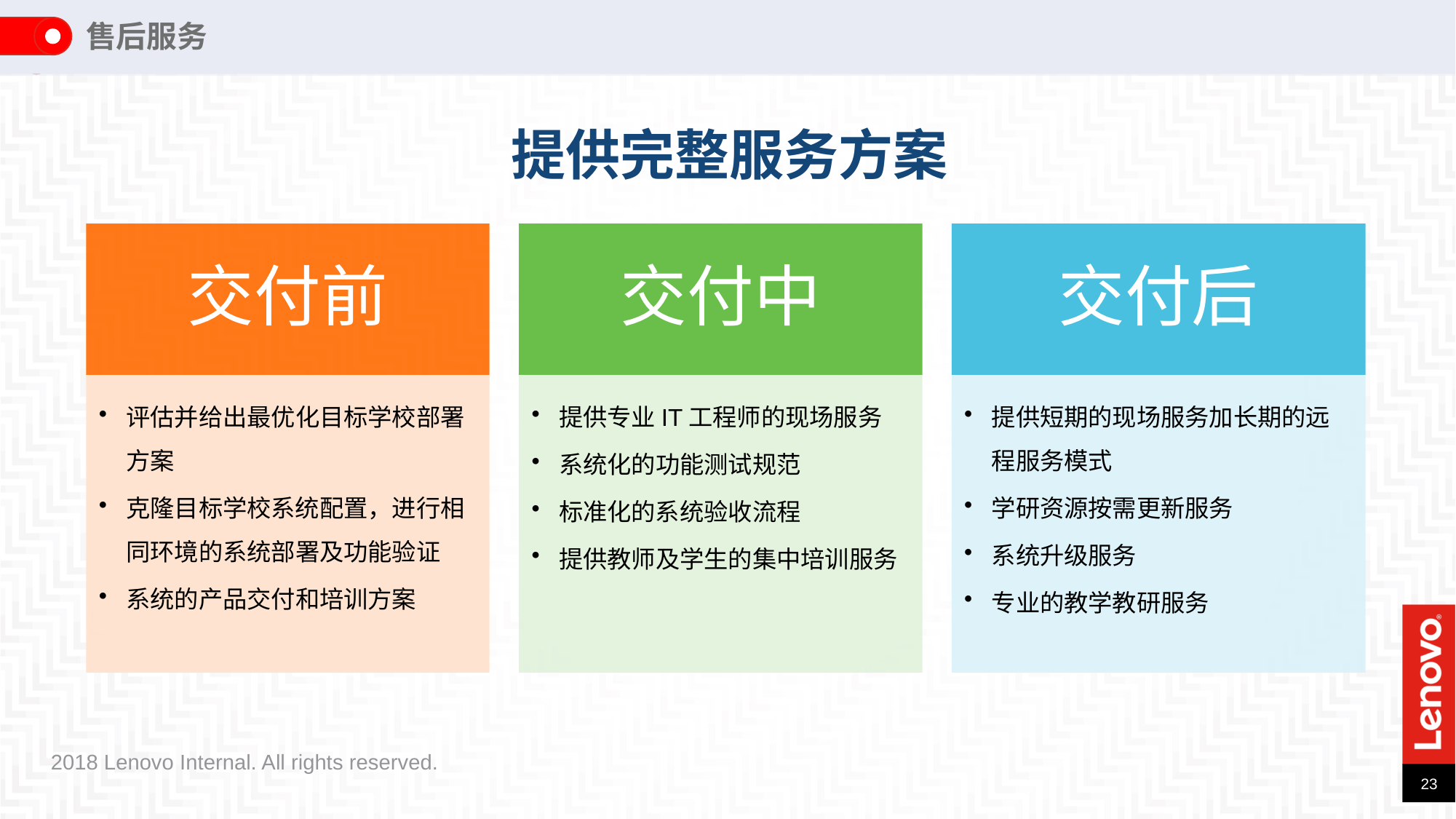

售后服务
提供完整服务方案
交付前
交付中
交付后
评估并给出最优化目标学校部署方案
克隆目标学校系统配置，进行相同环境的系统部署及功能验证
系统的产品交付和培训方案
提供短期的现场服务加长期的远程服务模式
学研资源按需更新服务
系统升级服务
专业的教学教研服务
提供专业IT工程师的现场服务
系统化的功能测试规范
标准化的系统验收流程
提供教师及学生的集中培训服务